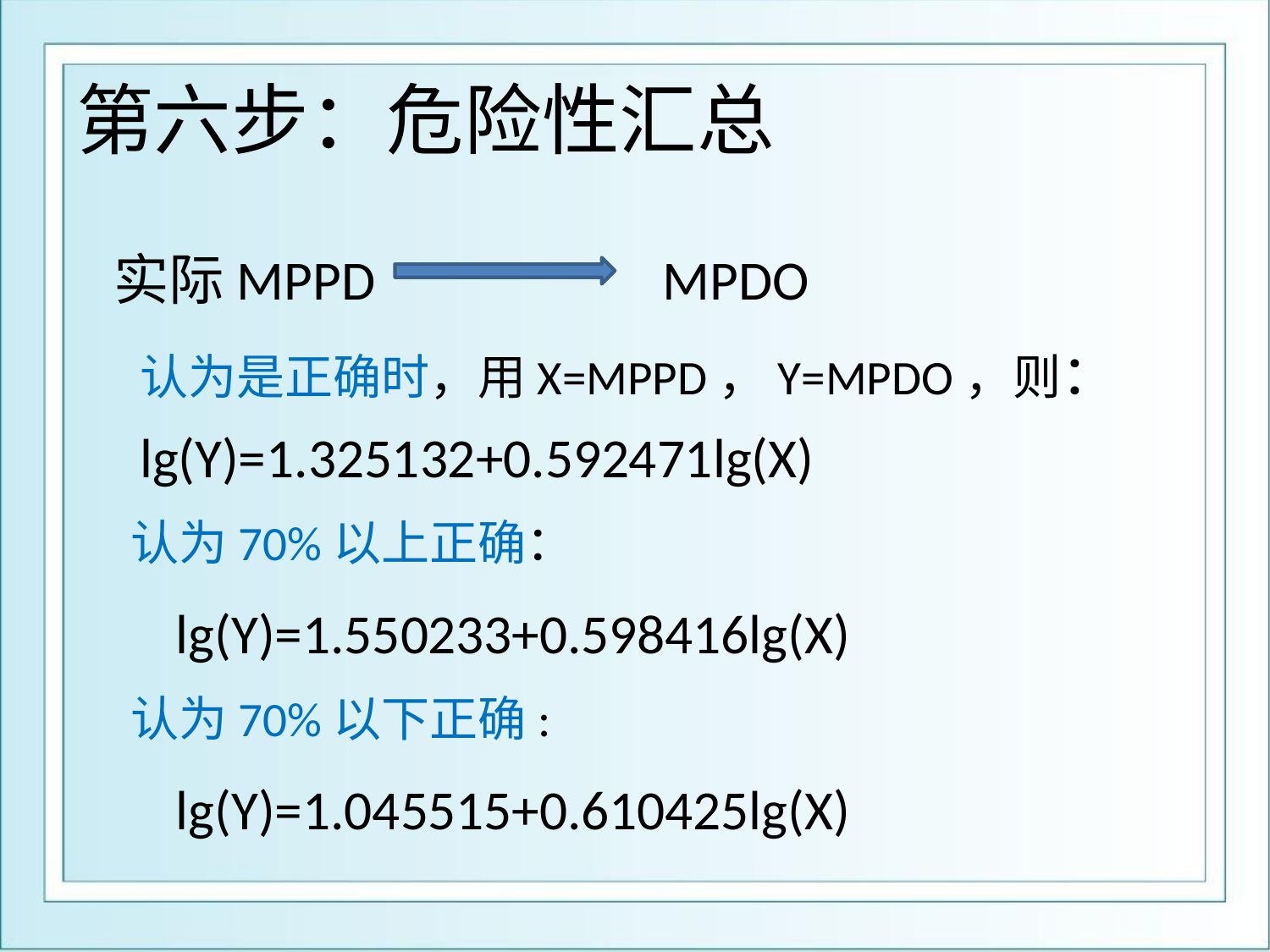

# 第六步：危险性汇总
  实际MPPD                       MPDO
认为是正确时，用X=MPPD，Y=MPDO，则：       lg(Y)=1.325132+0.592471lg(X)
认为70%以上正确：
        lg(Y)=1.550233+0.598416lg(X)
认为70%以下正确:
        lg(Y)=1.045515+0.610425lg(X)